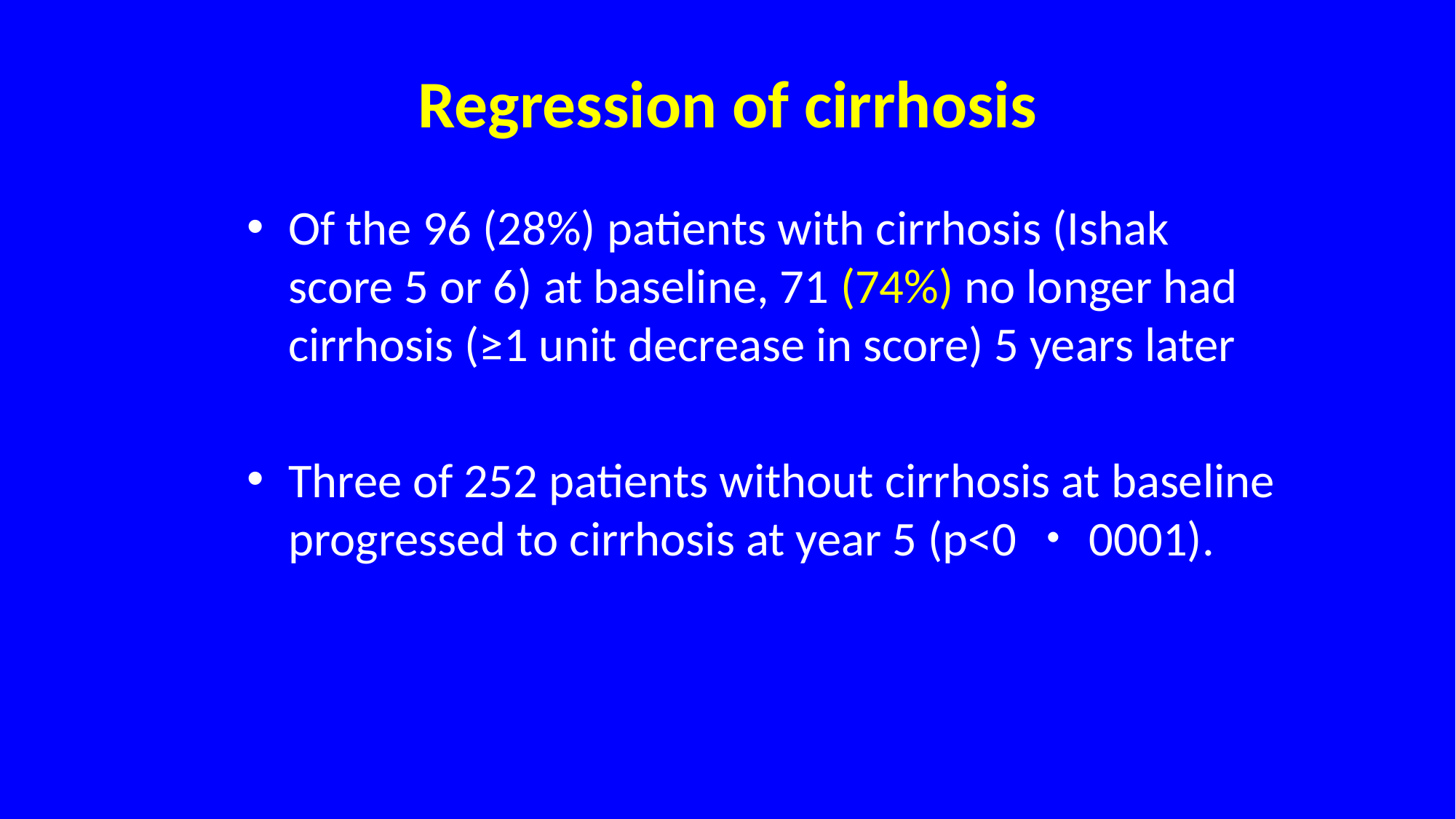

# Regression of cirrhosis
Of the 96 (28%) patients with cirrhosis (Ishak score 5 or 6) at baseline, 71 (74%) no longer had cirrhosis (≥1 unit decrease in score) 5 years later

Three of 252 patients without cirrhosis at baseline progressed to cirrhosis at year 5 (p<0・0001).